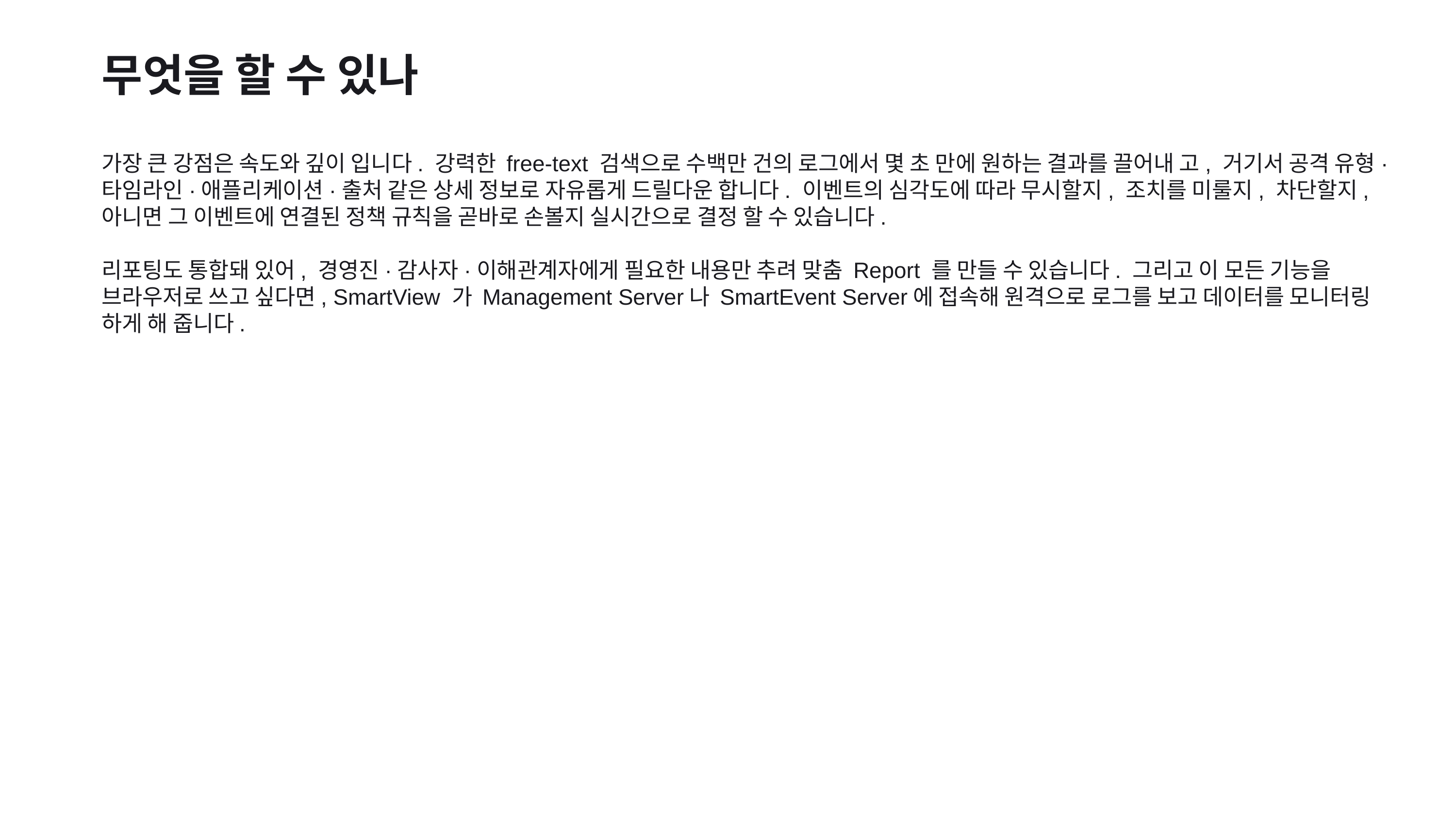

무엇을 할 수 있나
가장 큰 강점은 속도와 깊이 입니다. 강력한 free-text 검색으로 수백만 건의 로그에서 몇 초 만에 원하는 결과를 끌어내 고, 거기서 공격 유형·타임라인·애플리케이션·출처 같은 상세 정보로 자유롭게 드릴다운 합니다. 이벤트의 심각도에 따라 무시할지, 조치를 미룰지, 차단할지, 아니면 그 이벤트에 연결된 정책 규칙을 곧바로 손볼지 실시간으로 결정 할 수 있습니다.

리포팅도 통합돼 있어, 경영진·감사자·이해관계자에게 필요한 내용만 추려 맞춤 Report 를 만들 수 있습니다. 그리고 이 모든 기능을 브라우저로 쓰고 싶다면, SmartView 가 Management Server나 SmartEvent Server에 접속해 원격으로 로그를 보고 데이터를 모니터링 하게 해 줍니다.